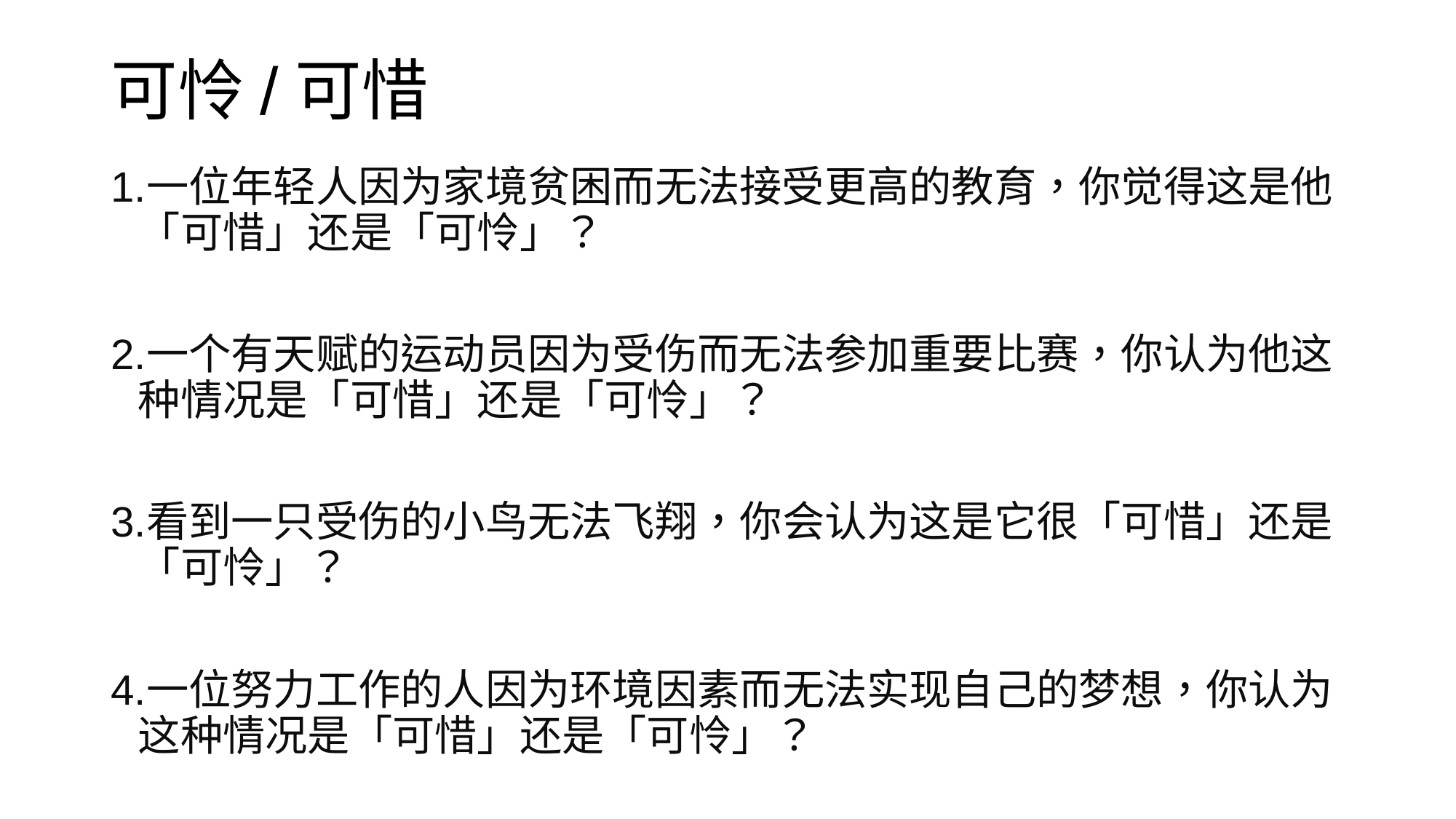

# 可怜/可惜
一位年轻人因为家境贫困而无法接受更高的教育，你觉得这是他「可惜」还是「可怜」？

一个有天赋的运动员因为受伤而无法参加重要比赛，你认为他这种情况是「可惜」还是「可怜」？

看到一只受伤的小鸟无法飞翔，你会认为这是它很「可惜」还是「可怜」？

一位努力工作的人因为环境因素而无法实现自己的梦想，你认为这种情况是「可惜」还是「可怜」？